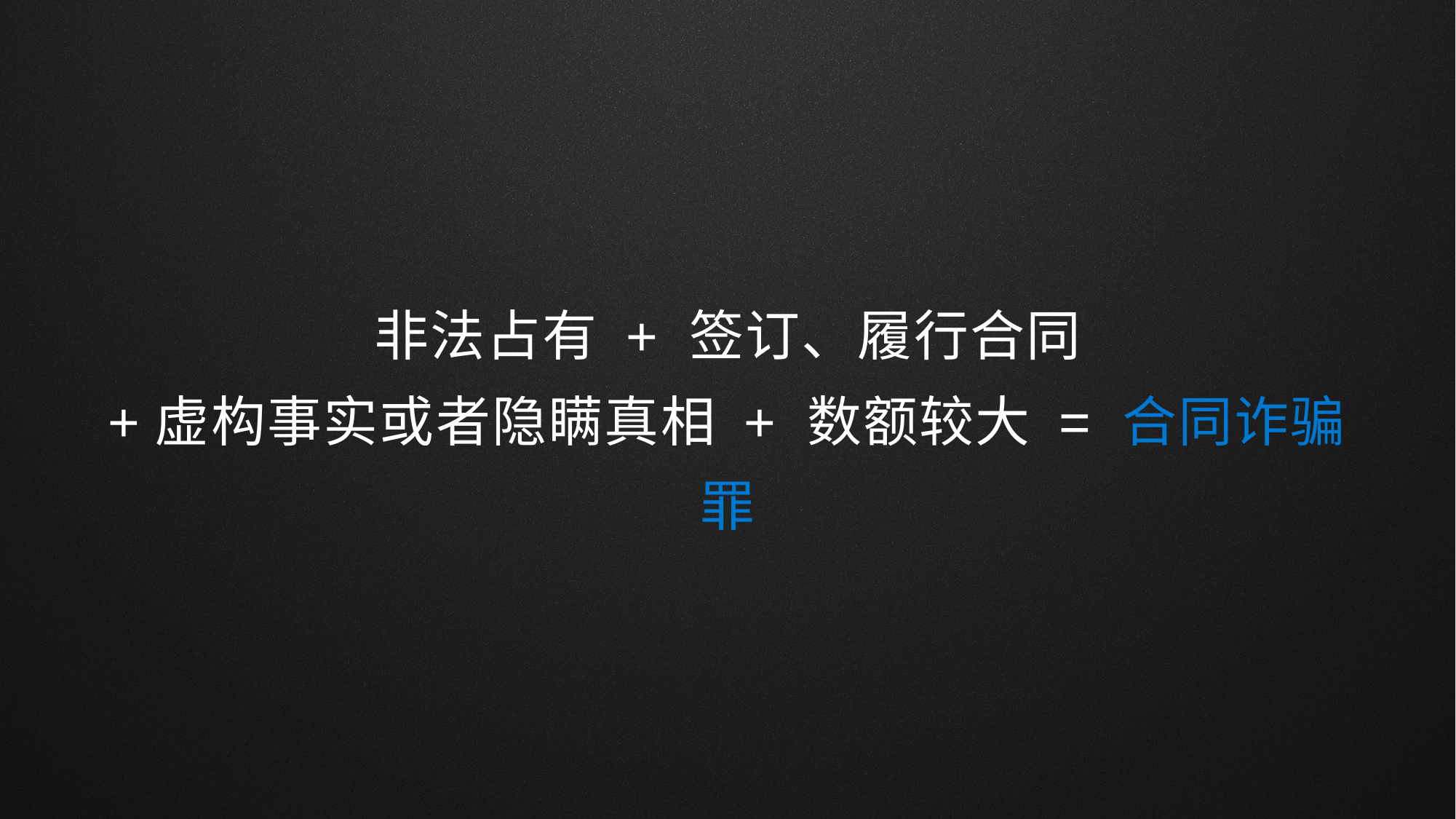

非法占有 + 签订、履行合同
+虚构事实或者隐瞒真相 + 数额较大 = 合同诈骗罪